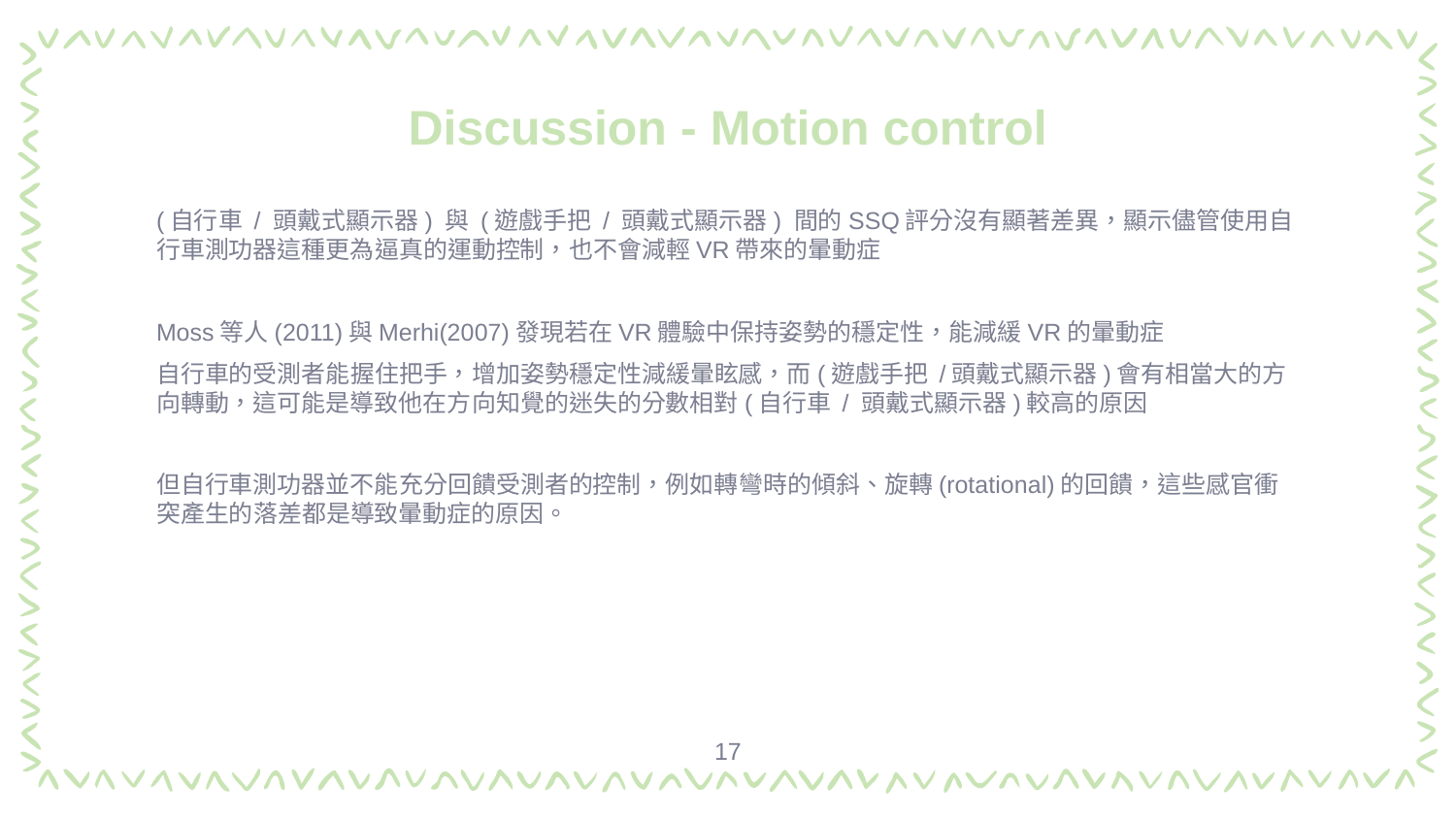

# Discussion - Motion control
(自行車 / 頭戴式顯示器) 與 (遊戲手把 / 頭戴式顯示器) 間的SSQ評分沒有顯著差異，顯示儘管使用自行車測功器這種更為逼真的運動控制，也不會減輕VR帶來的暈動症

Moss等人(2011)與Merhi(2007)發現若在VR體驗中保持姿勢的穩定性，能減緩VR的暈動症
自行車的受測者能握住把手，增加姿勢穩定性減緩暈眩感，而(遊戲手把 /頭戴式顯示器)會有相當大的方向轉動，這可能是導致他在方向知覺的迷失的分數相對(自行車 / 頭戴式顯示器)較高的原因

但自行車測功器並不能充分回饋受測者的控制，例如轉彎時的傾斜、旋轉(rotational)的回饋，這些感官衝突產生的落差都是導致暈動症的原因。

17